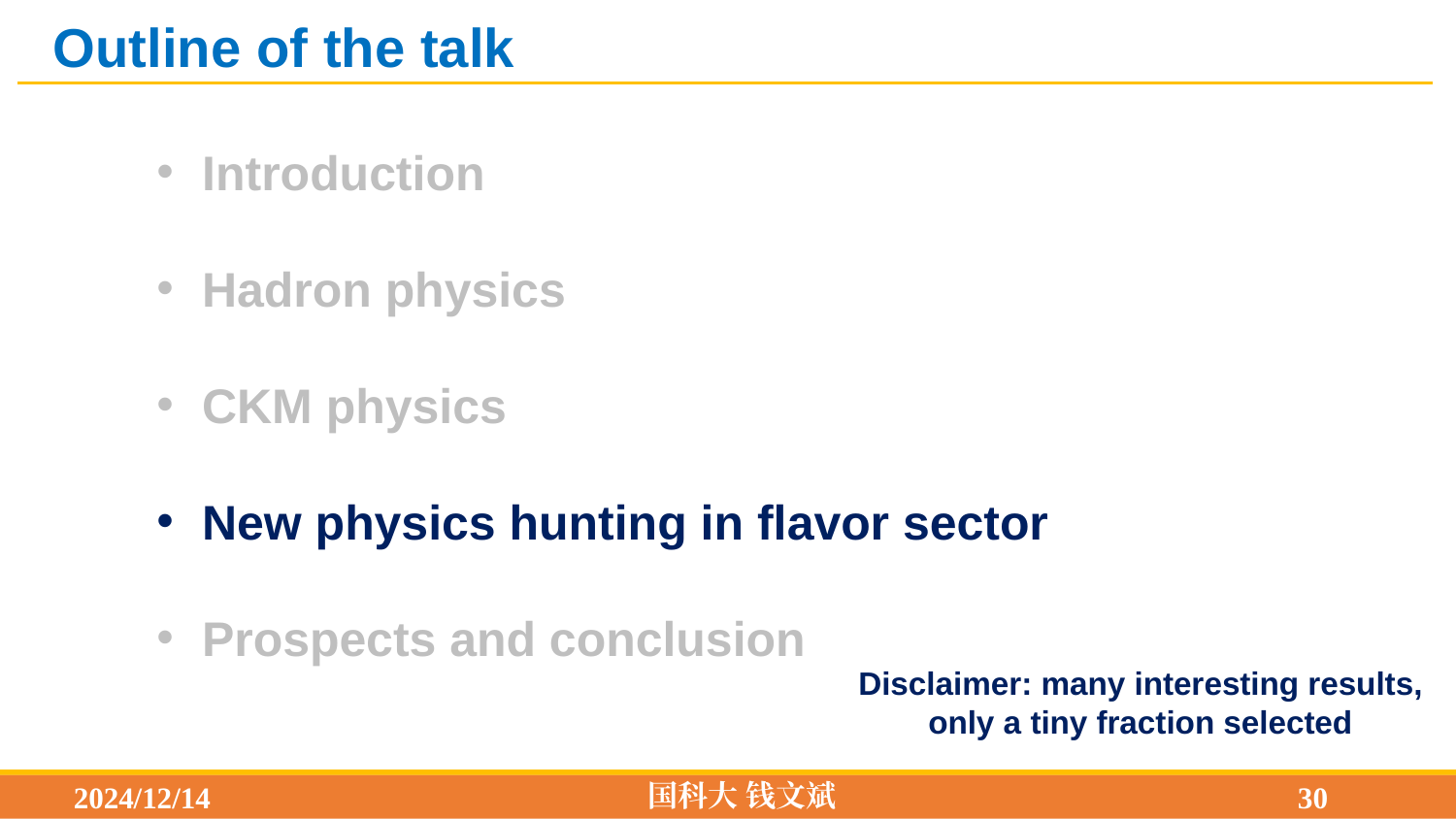

Outline of the talk

Introduction

Hadron physics

CKM physics

New physics hunting in flavor sector

Prospects and conclusion

Disclaimer: many interesting results, only a tiny fraction selected
国科大 钱文斌
2024/12/14
30